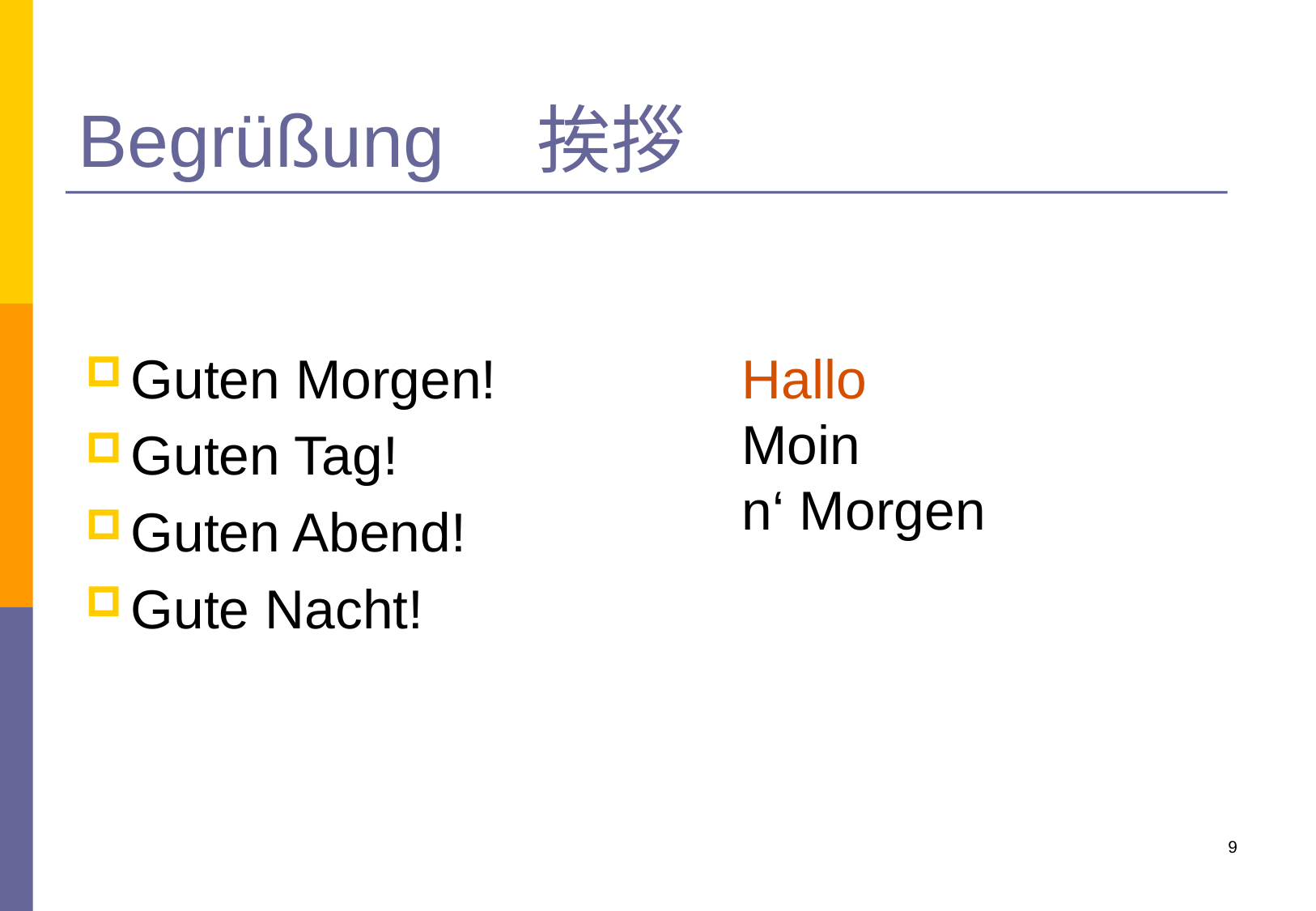

# Begrüßung　挨拶
Guten Morgen!
Guten Tag!
Guten Abend!
Gute Nacht!

Hallo
Moin
n‘ Morgen
9